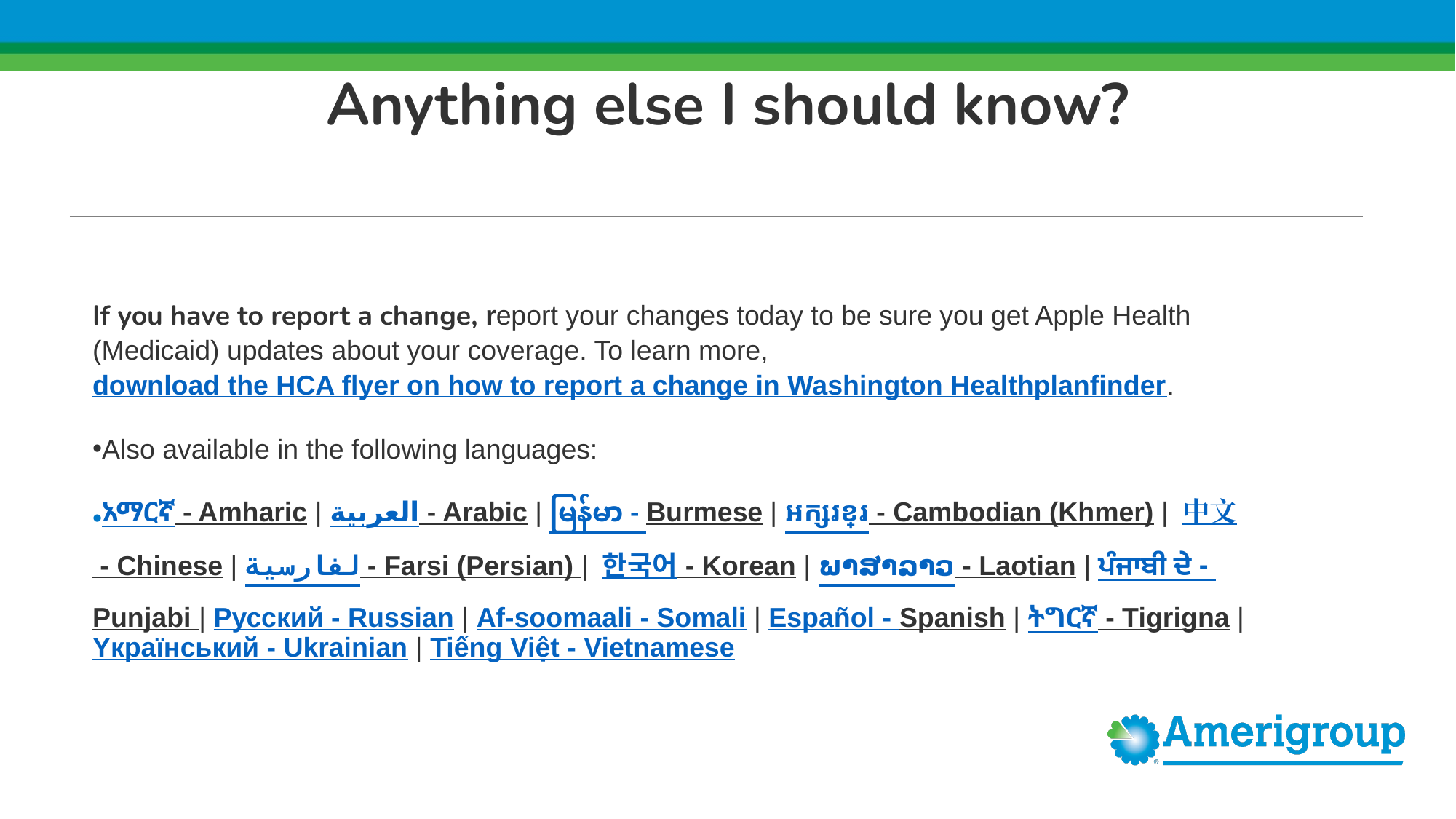

# Anything else I should know?
If you have to report a change, report your changes today to be sure you get Apple Health (Medicaid) updates about your coverage. To learn more, download the HCA flyer on how to report a change in Washington Healthplanfinder.

Also available in the following languages:

አማርኛ - Amharic | العربية - Arabic | မြန်မာ - Burmese | អក្សរខ្មែរ - Cambodian (Khmer) | 中文 - Chinese | لفارسية - Farsi (Persian) | 한국어 - Korean | ພາສາລາວ - Laotian | ਪੰਜਾਬੀ ਦੇ - Punjabi | Русский - Russian | Af-soomaali - Somali | Español - Spanish | ትግርኛ - Tigrigna | Yкраїнський - Ukrainian | Tiếng Việt - Vietnamese